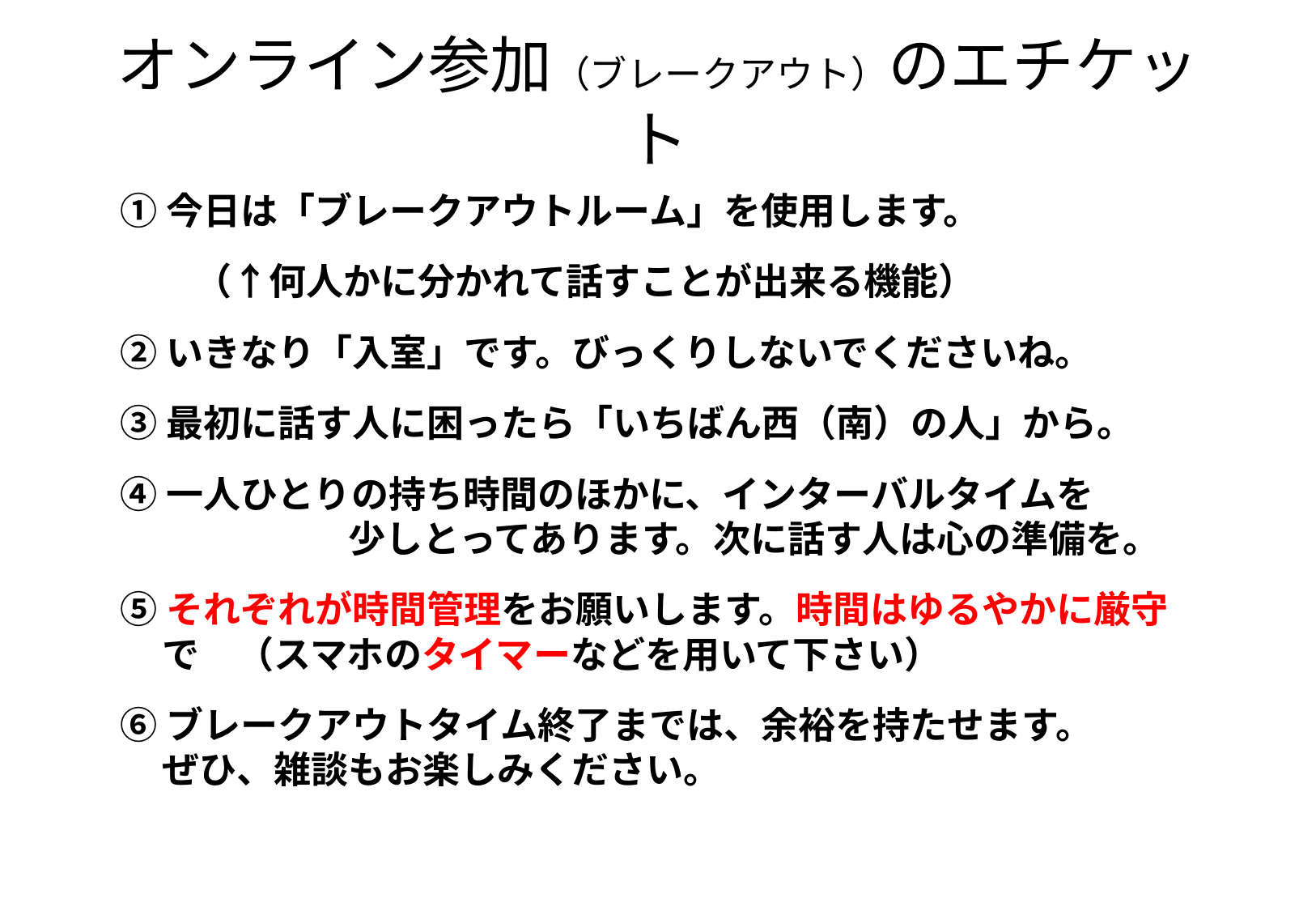

オンライン参加（ブレークアウト）のエチケット
①今日は「ブレークアウトルーム」を使用します。
　　（↑何人かに分かれて話すことが出来る機能）
②いきなり「入室」です。びっくりしないでくださいね。
③最初に話す人に困ったら「いちばん西（南）の人」から。
④一人ひとりの持ち時間のほかに、インターバルタイムを　　　　　　　少しとってあります。次に話す人は心の準備を。
⑤それぞれが時間管理をお願いします。時間はゆるやかに厳守で　（スマホのタイマーなどを用いて下さい）
⑥ブレークアウトタイム終了までは、余裕を持たせます。
ぜひ、雑談もお楽しみください。